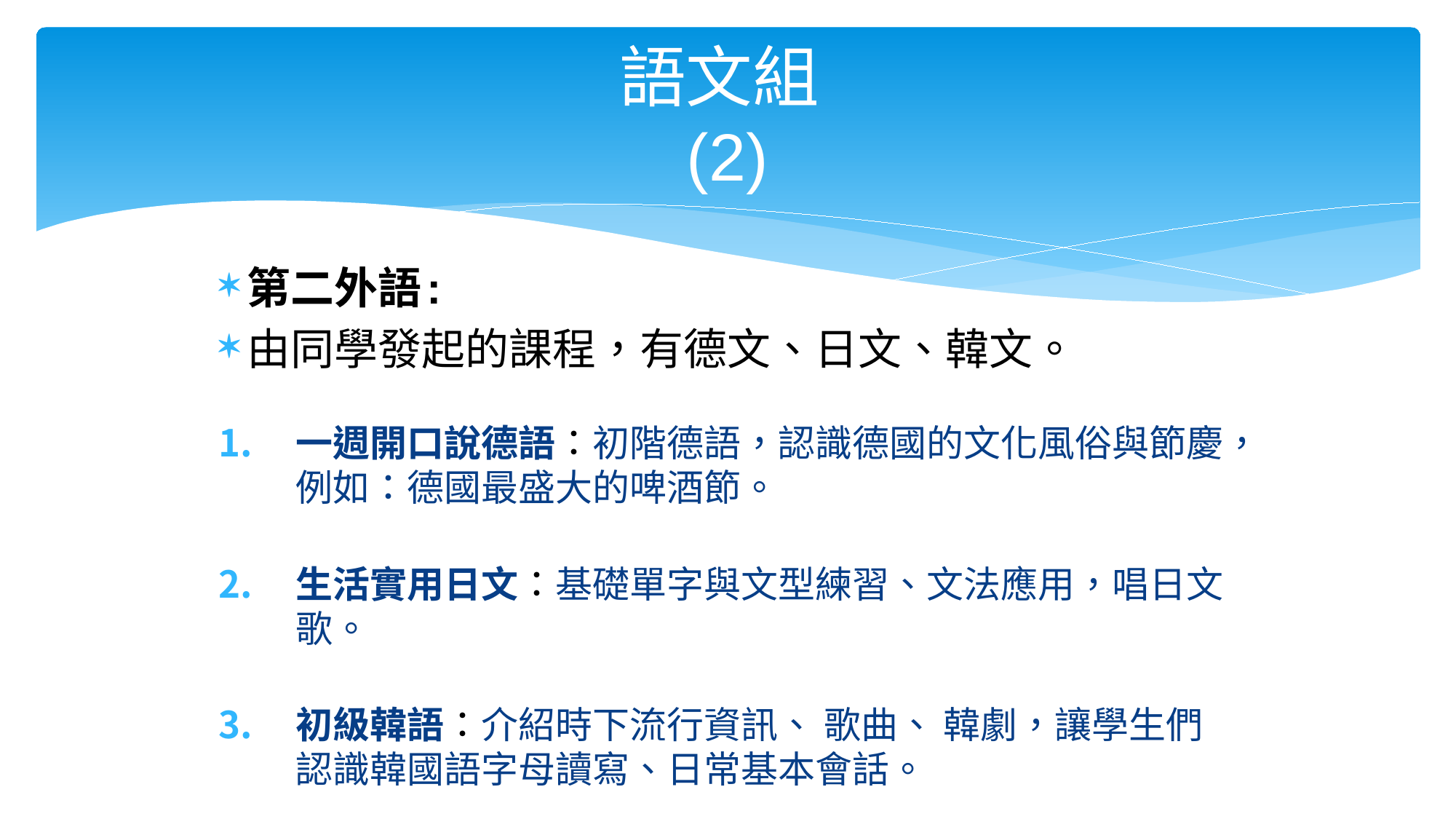

# 語文組(2)
第二外語:
由同學發起的課程，有德文、日文、韓文。

一週開口說德語：初階德語，認識德國的文化風俗與節慶，例如：德國最盛大的啤酒節。
生活實用日文：基礎單字與文型練習、文法應用，唱日文歌。
初級韓語：介紹時下流行資訊、 歌曲、 韓劇，讓學生們認識韓國語字母讀寫、日常基本會話。